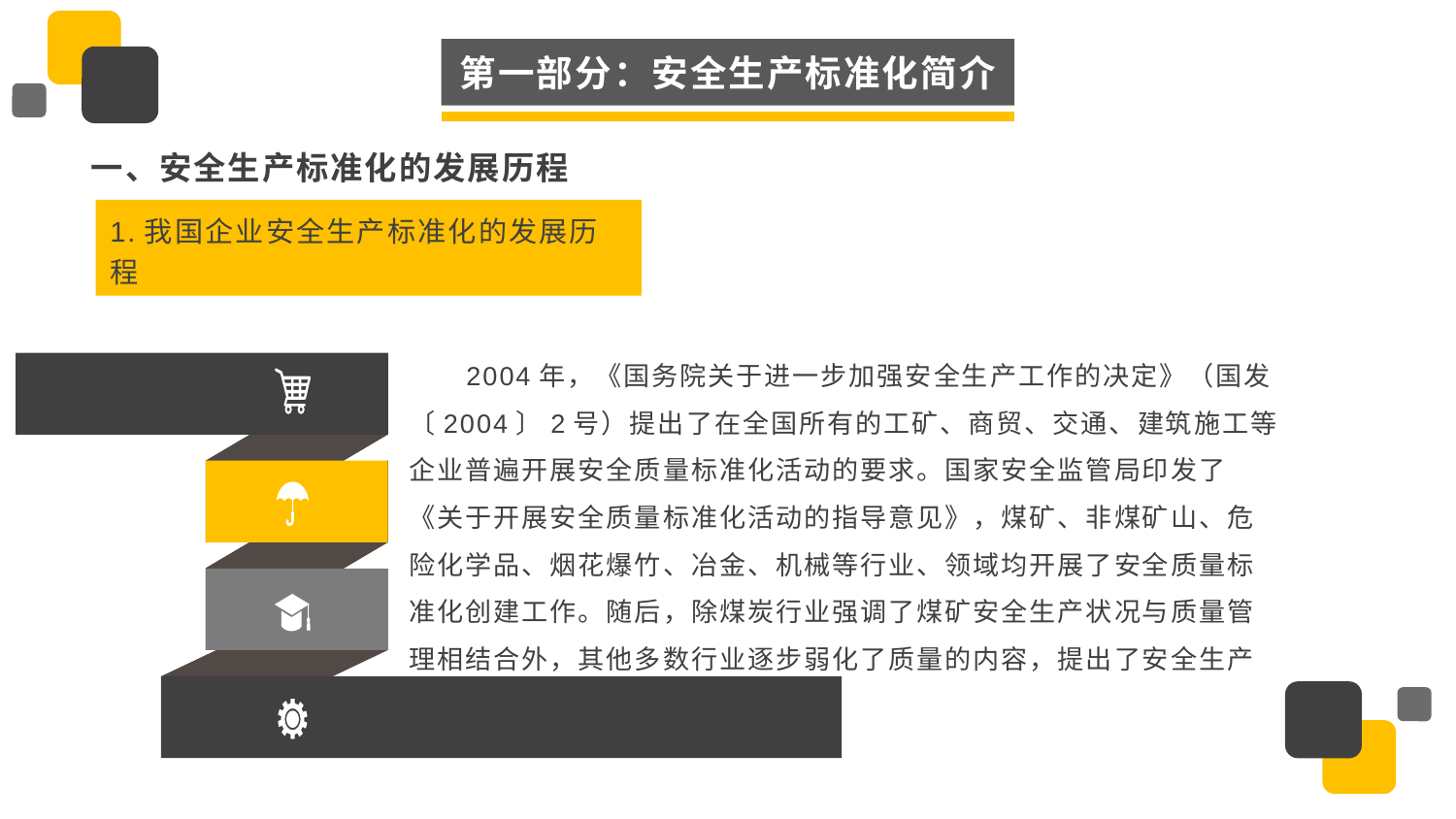

第一部分：安全生产标准化简介
一、安全生产标准化的发展历程
1.我国企业安全生产标准化的发展历程
2004年，《国务院关于进一步加强安全生产工作的决定》（国发〔2004〕2号）提出了在全国所有的工矿、商贸、交通、建筑施工等企业普遍开展安全质量标准化活动的要求。国家安全监管局印发了《关于开展安全质量标准化活动的指导意见》，煤矿、非煤矿山、危险化学品、烟花爆竹、冶金、机械等行业、领域均开展了安全质量标准化创建工作。随后，除煤炭行业强调了煤矿安全生产状况与质量管理相结合外，其他多数行业逐步弱化了质量的内容，提出了安全生产标准化的概念。